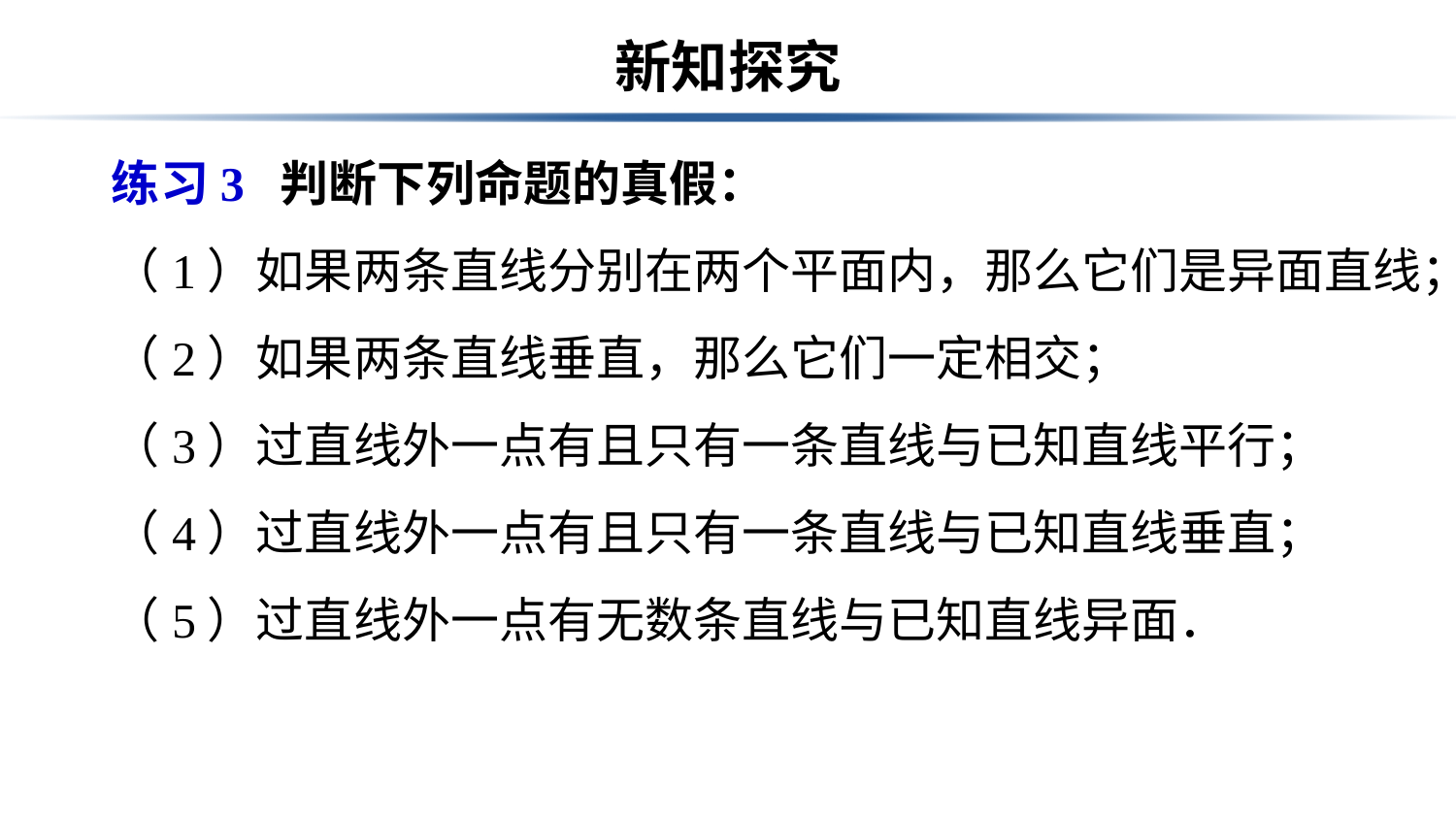

# 新知探究
练习3  判断下列命题的真假：
（1）如果两条直线分别在两个平面内，那么它们是异面直线；
（2）如果两条直线垂直，那么它们一定相交；
（3）过直线外一点有且只有一条直线与已知直线平行；
（4）过直线外一点有且只有一条直线与已知直线垂直；
（5）过直线外一点有无数条直线与已知直线异面．